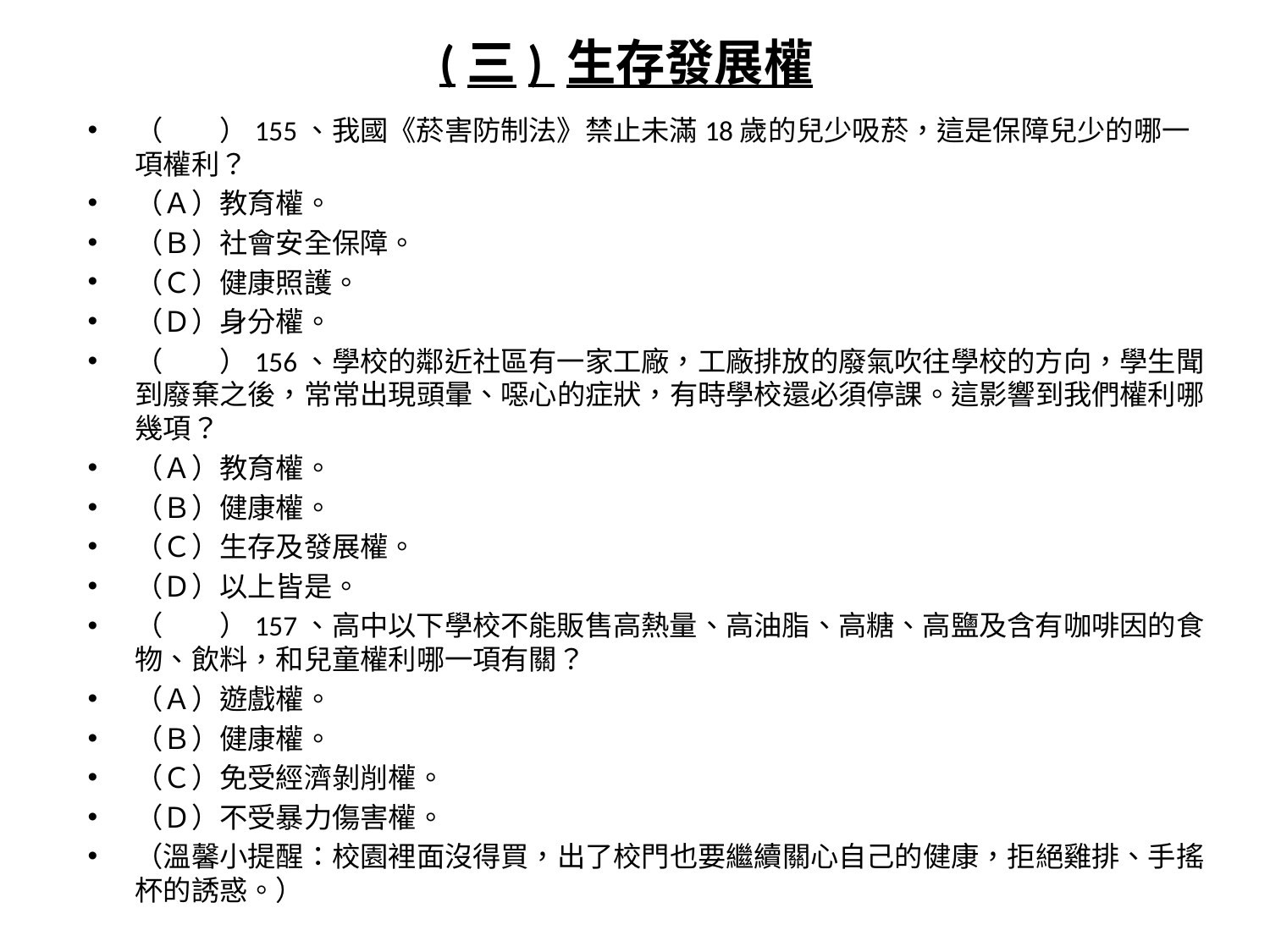

# (三) 生存發展權
（　　）155、我國《菸害防制法》禁止未滿18歲的兒少吸菸，這是保障兒少的哪一項權利？
（Ａ）教育權。
（Ｂ）社會安全保障。
（Ｃ）健康照護。
（Ｄ）身分權。
（　　）156、學校的鄰近社區有一家工廠，工廠排放的廢氣吹往學校的方向，學生聞到廢棄之後，常常出現頭暈、噁心的症狀，有時學校還必須停課。這影響到我們權利哪幾項？
（Ａ）教育權。
（Ｂ）健康權。
（Ｃ）生存及發展權。
（Ｄ）以上皆是。
（　　）157、高中以下學校不能販售高熱量、高油脂、高糖、高鹽及含有咖啡因的食物、飲料，和兒童權利哪一項有關？
（Ａ）遊戲權。
（Ｂ）健康權。
（Ｃ）免受經濟剝削權。
（Ｄ）不受暴力傷害權。
（溫馨小提醒：校園裡面沒得買，出了校門也要繼續關心自己的健康，拒絕雞排、手搖杯的誘惑。）